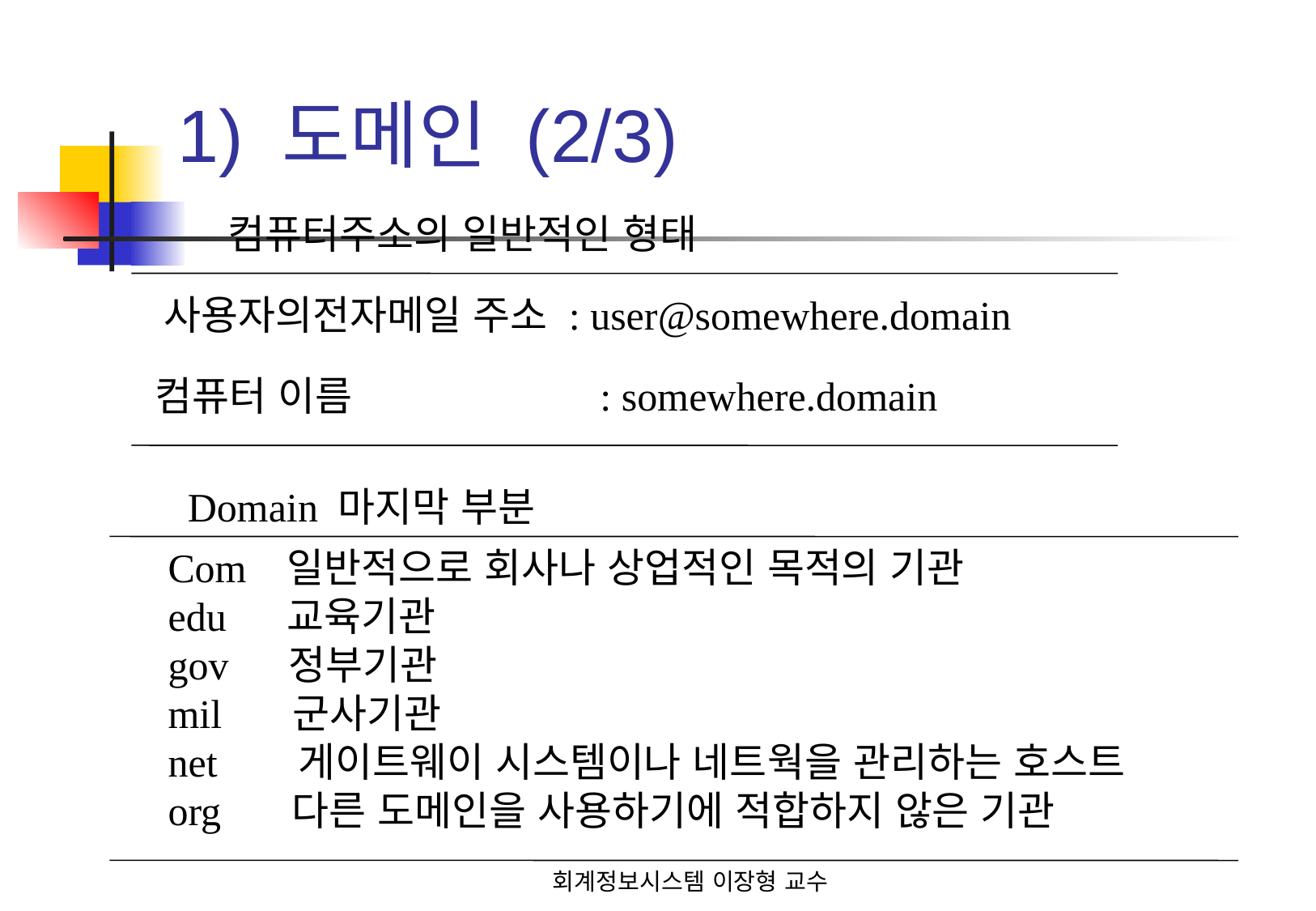

# 1) 도메인 (2/3)
컴퓨터주소의 일반적인 형태

사용자의전자메일 주소 : user@somewhere.domain
컴퓨터 이름                     : somewhere.domain

Domain 마지막 부분

Com   일반적으로 회사나 상업적인 목적의 기관
edu     교육기관
gov     정부기관
mil      군사기관
net       게이트웨이 시스템이나 네트웍을 관리하는 호스트
org      다른 도메인을 사용하기에 적합하지 않은 기관
회계정보시스템 이장형 교수